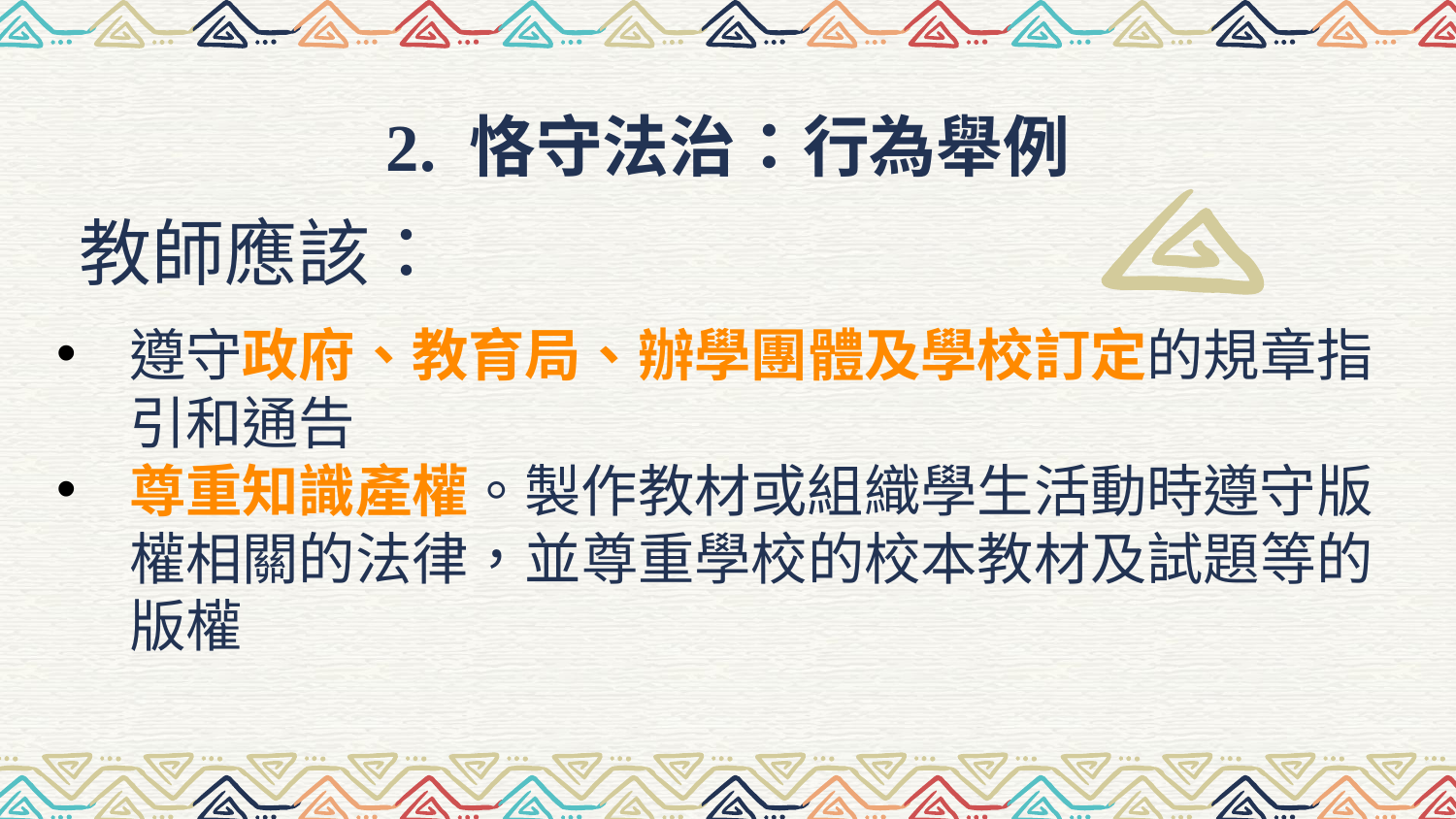

2. 恪守法治：行為舉例

教師應該：
遵守政府、教育局、辦學團體及學校訂定的規章指引和通告
尊重知識產權。製作教材或組織學生活動時遵守版權相關的法律，並尊重學校的校本教材及試題等的版權